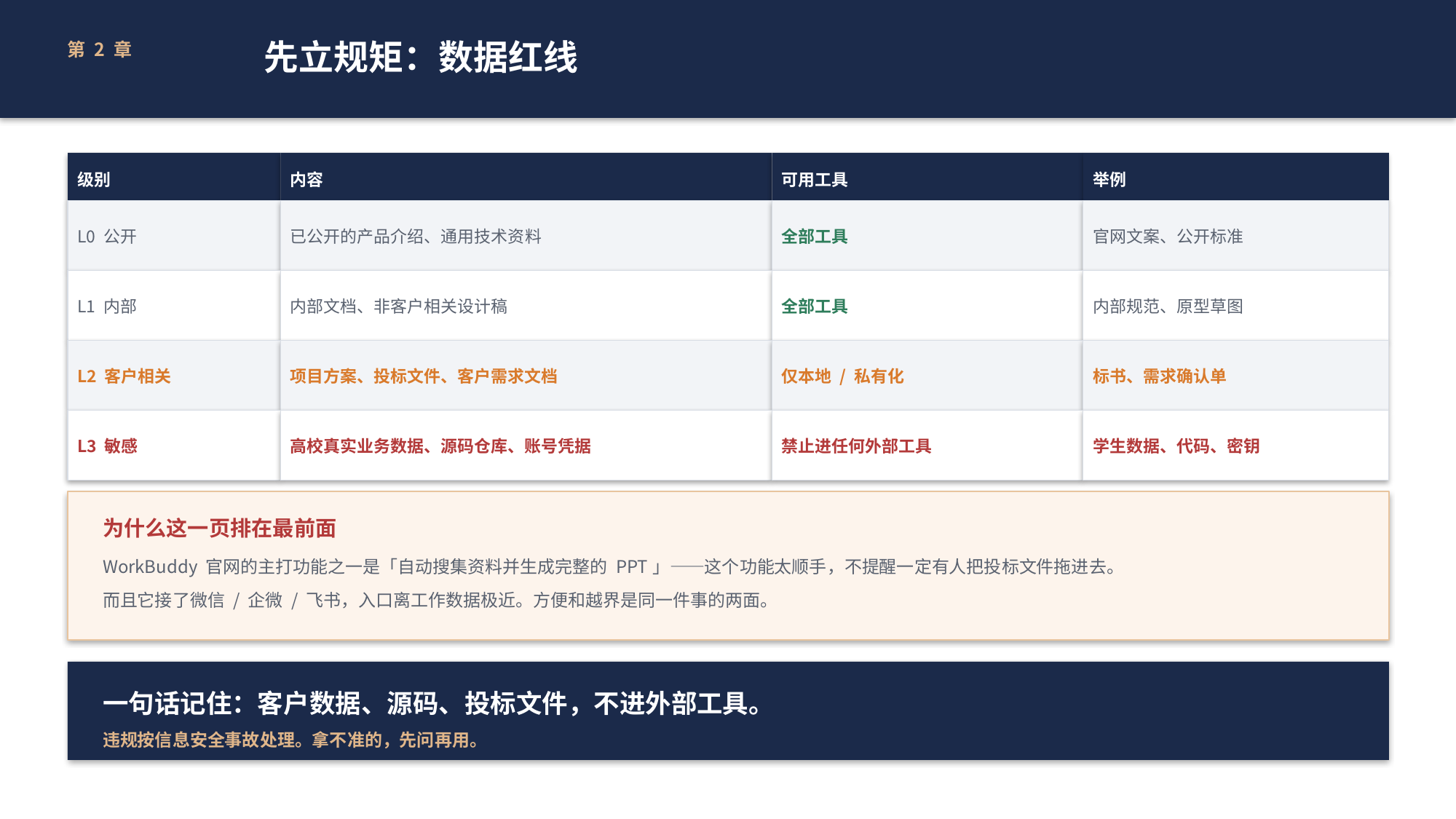

先立规矩：数据红线
第 2 章

级别

内容

可用工具

举例

L0 公开

已公开的产品介绍、通用技术资料

全部工具

官网文案、公开标准

L1 内部

内部文档、非客户相关设计稿

全部工具

内部规范、原型草图

L2 客户相关

项目方案、投标文件、客户需求文档

仅本地 / 私有化

标书、需求确认单

L3 敏感

高校真实业务数据、源码仓库、账号凭据

禁止进任何外部工具

学生数据、代码、密钥

为什么这一页排在最前面
WorkBuddy 官网的主打功能之一是「自动搜集资料并生成完整的 PPT」——这个功能太顺手，不提醒一定有人把投标文件拖进去。
而且它接了微信 / 企微 / 飞书，入口离工作数据极近。方便和越界是同一件事的两面。

一句话记住：客户数据、源码、投标文件，不进外部工具。
违规按信息安全事故处理。拿不准的，先问再用。